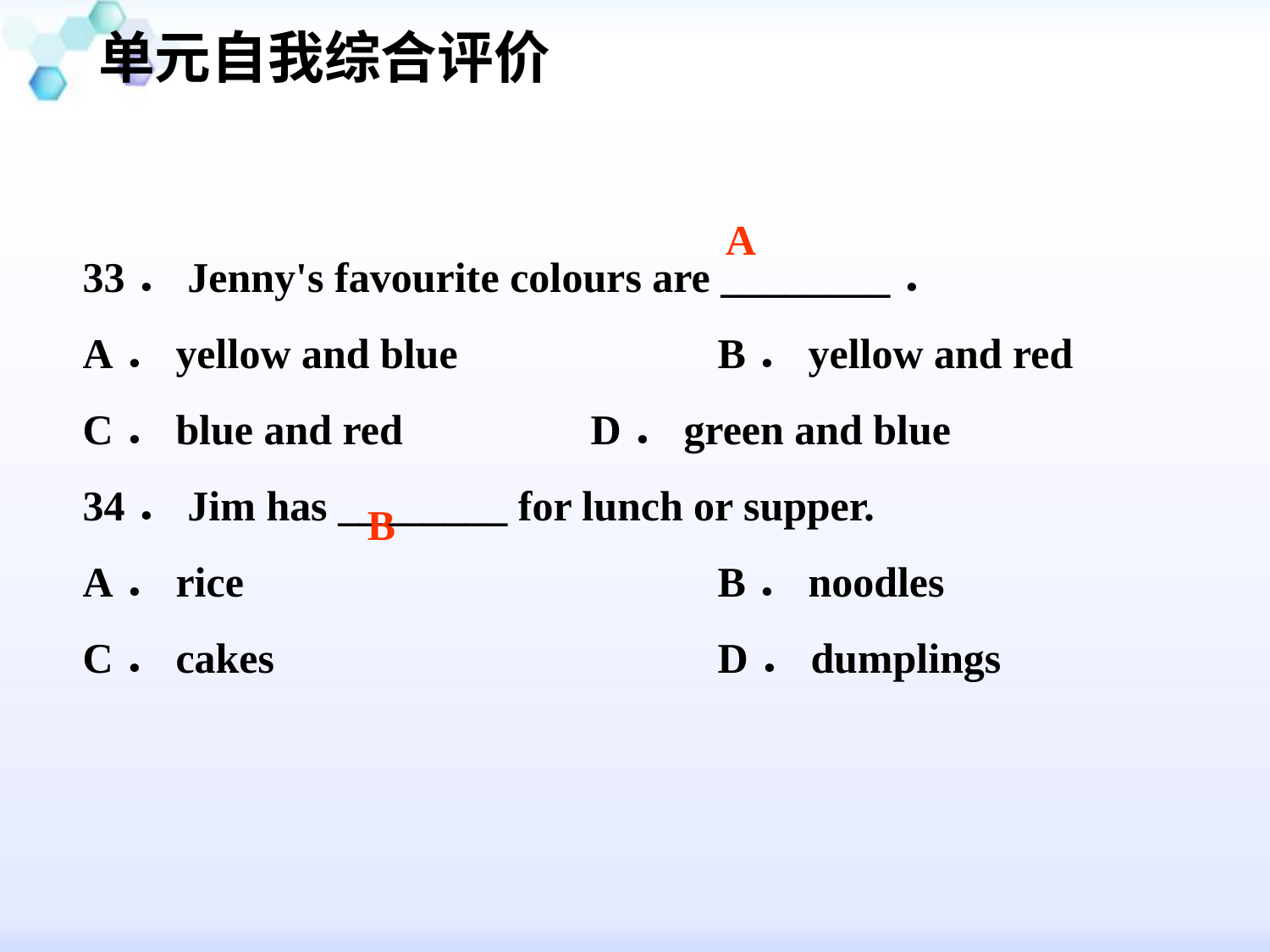

单元自我综合评价
#
A
33．Jenny's favourite colours are ________．
A．yellow and blue  		B．yellow and red
C．blue and red  		D．green and blue
34．Jim has ________ for lunch or supper.
A．rice  				B．noodles
C．cakes  				D．dumplings
B